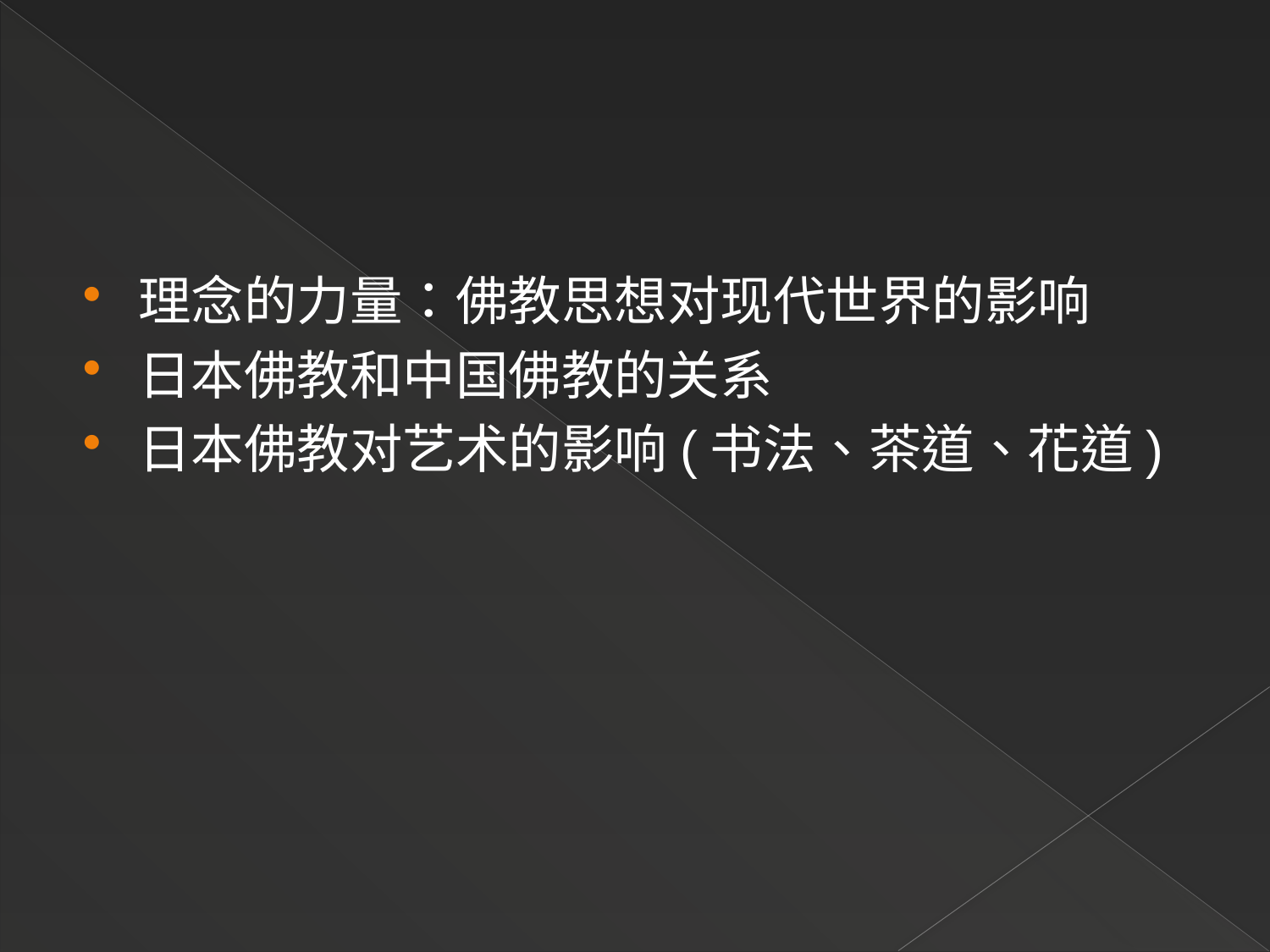

#
理念的力量：佛教思想对现代世界的影响
日本佛教和中国佛教的关系
日本佛教对艺术的影响(书法、茶道、花道)